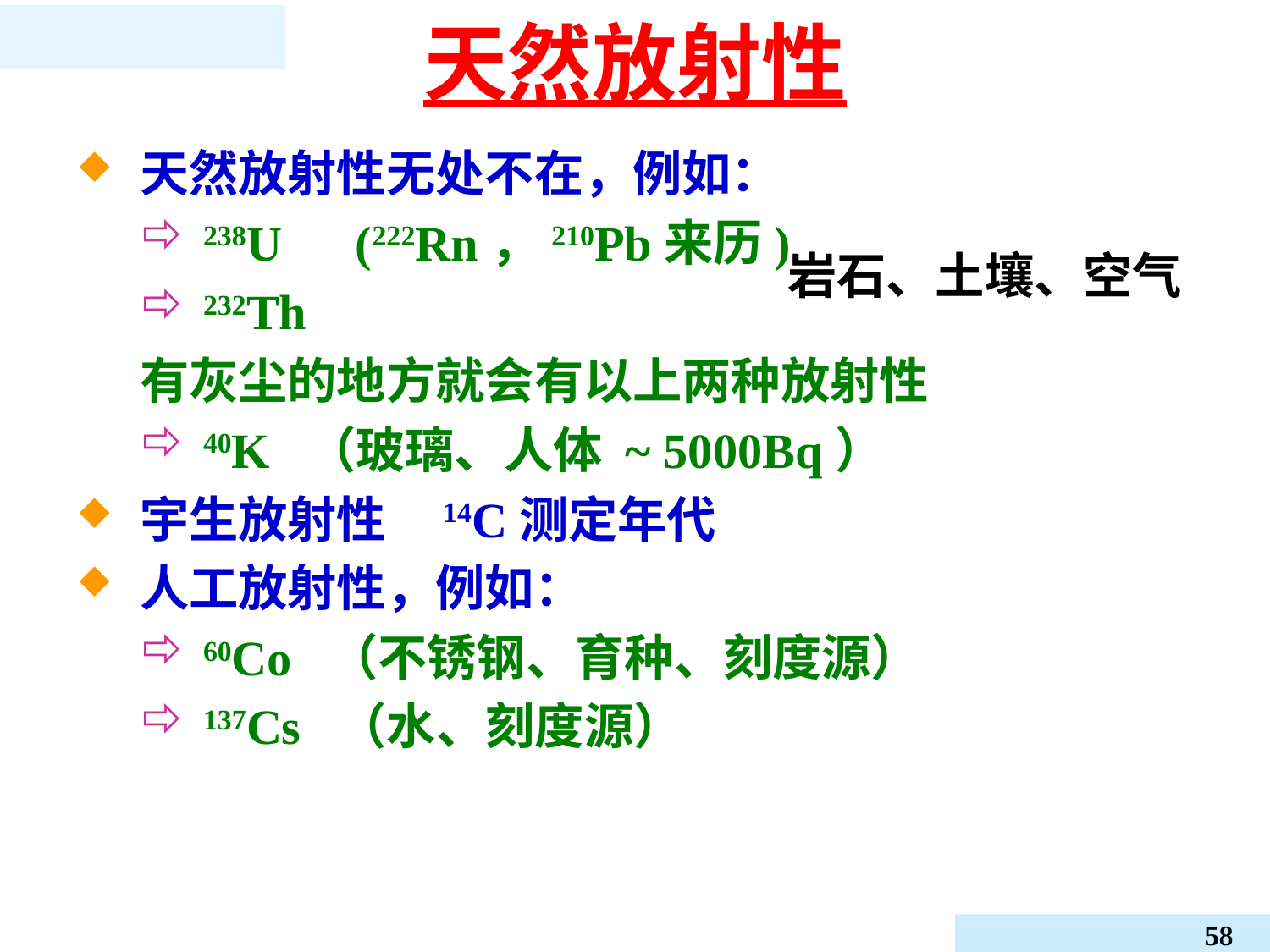

# 天然放射性
天然放射性无处不在，例如：
238U      (222Rn，210Pb来历)
232Th
有灰尘的地方就会有以上两种放射性
40K  （玻璃、人体 ~ 5000Bq）
宇生放射性    14C测定年代
人工放射性，例如：
60Co  （不锈钢、育种、刻度源）
137Cs  （水、刻度源）

岩石、土壤、空气